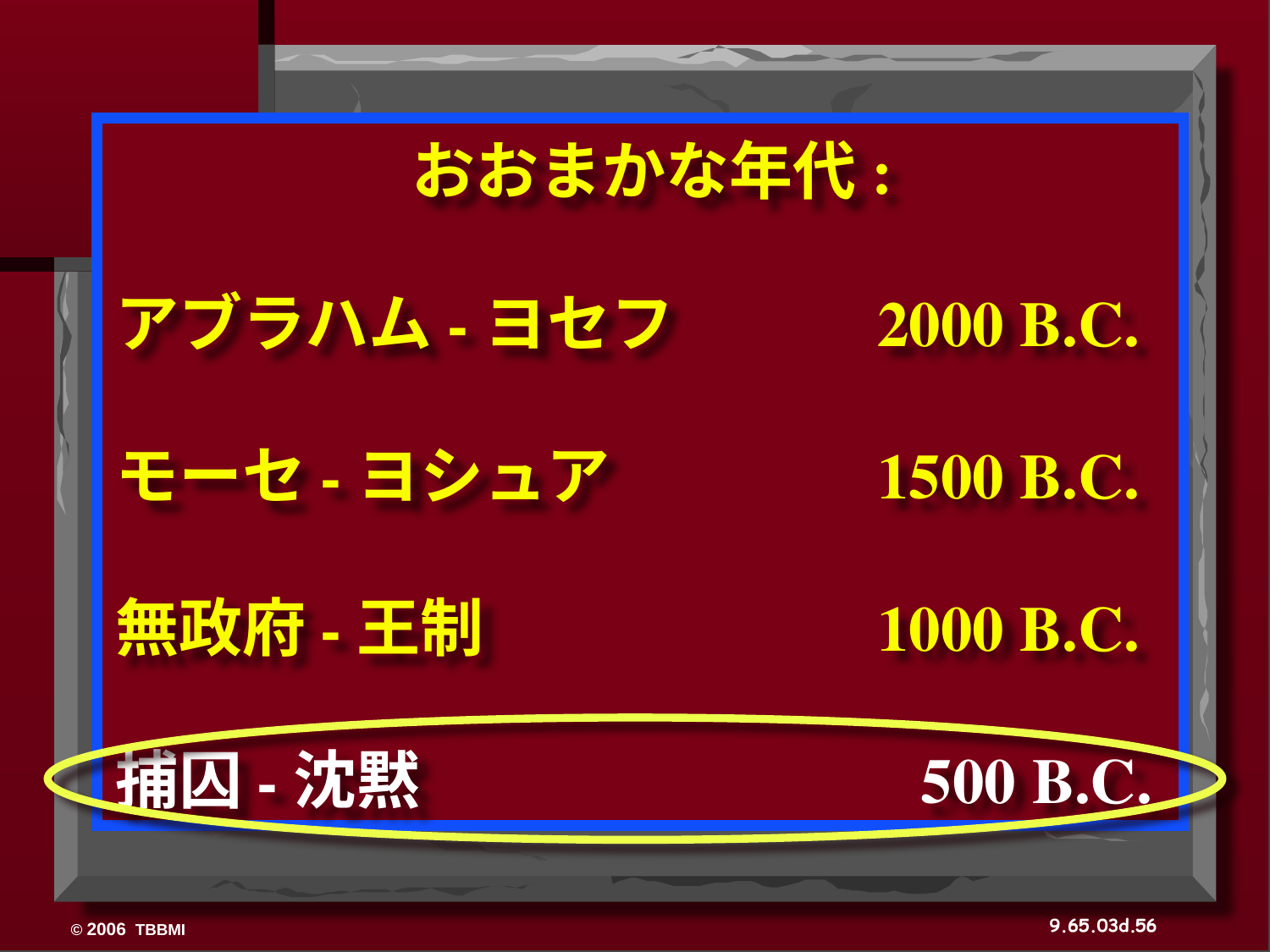

おおまかな年代:

アブラハム-ヨセフ　	  	2000 B.C.

モーセ-ヨシュア	  		1500 B.C.

無政府-王制			  	1000 B.C.

捕囚-沈黙			    	  500 B.C.

56